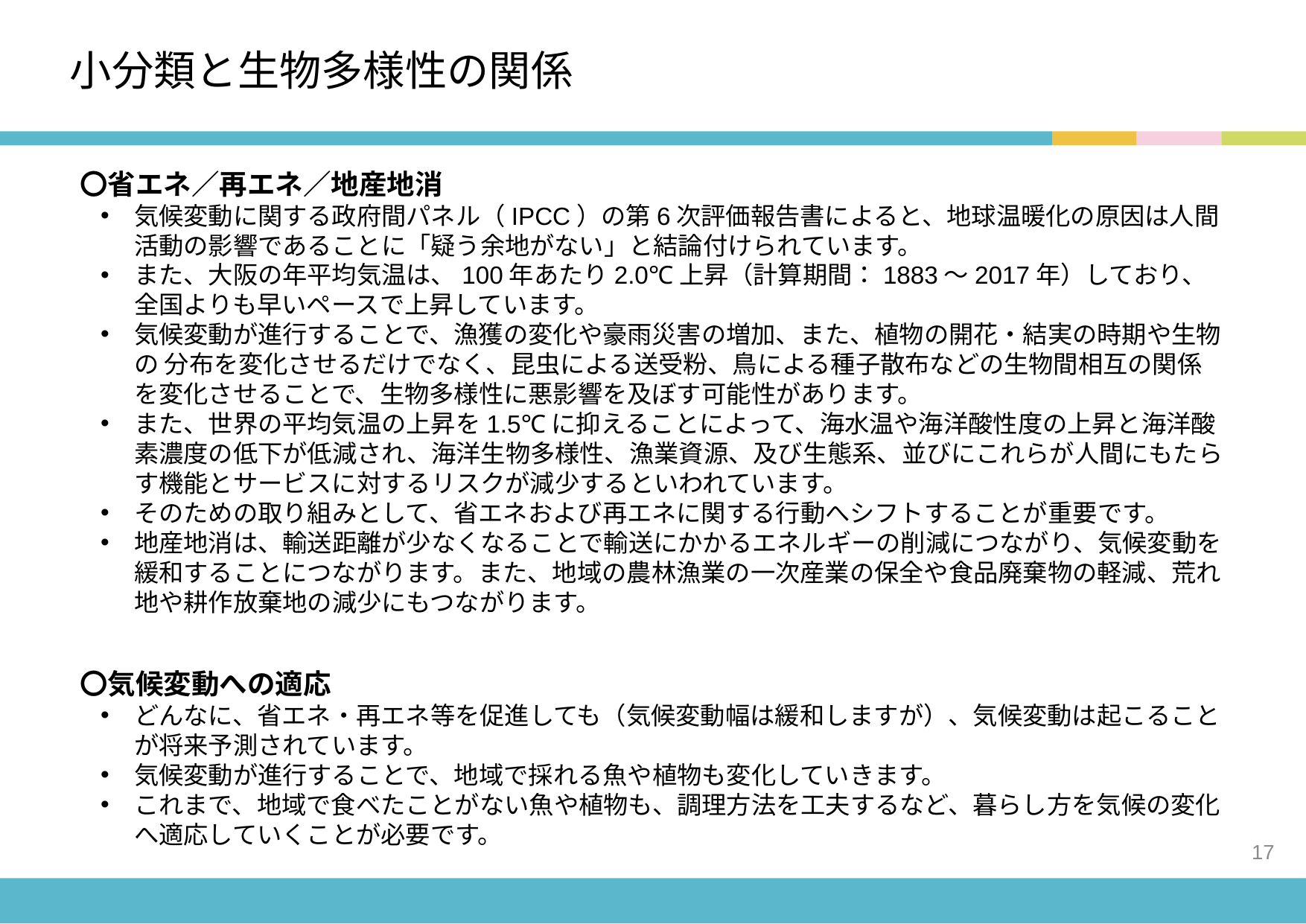

# 小分類と生物多様性の関係
〇省エネ／再エネ／地産地消
気候変動に関する政府間パネル（IPCC）の第6次評価報告書によると、地球温暖化の原因は人間活動の影響であることに「疑う余地がない」と結論付けられています。
また、大阪の年平均気温は、100年あたり2.0℃上昇（計算期間：1883～2017年）しており、全国よりも早いペースで上昇しています。
気候変動が進行することで、漁獲の変化や豪雨災害の増加、また、植物の開花・結実の時期や生物の 分布を変化させるだけでなく、昆虫による送受粉、鳥による種子散布などの生物間相互の関係を変化させることで、生物多様性に悪影響を及ぼす可能性があります。
また、世界の平均気温の上昇を1.5℃に抑えることによって、海水温や海洋酸性度の上昇と海洋酸素濃度の低下が低減され、海洋生物多様性、漁業資源、及び生態系、並びにこれらが人間にもたらす機能とサービスに対するリスクが減少するといわれています。
そのための取り組みとして、省エネおよび再エネに関する行動へシフトすることが重要です。
地産地消は、輸送距離が少なくなることで輸送にかかるエネルギーの削減につながり、気候変動を緩和することにつながります。また、地域の農林漁業の一次産業の保全や食品廃棄物の軽減、荒れ地や耕作放棄地の減少にもつながります。

〇気候変動への適応
どんなに、省エネ・再エネ等を促進しても（気候変動幅は緩和しますが）、気候変動は起こることが将来予測されています。
気候変動が進行することで、地域で採れる魚や植物も変化していきます。
これまで、地域で食べたことがない魚や植物も、調理方法を工夫するなど、暮らし方を気候の変化へ適応していくことが必要です。
17